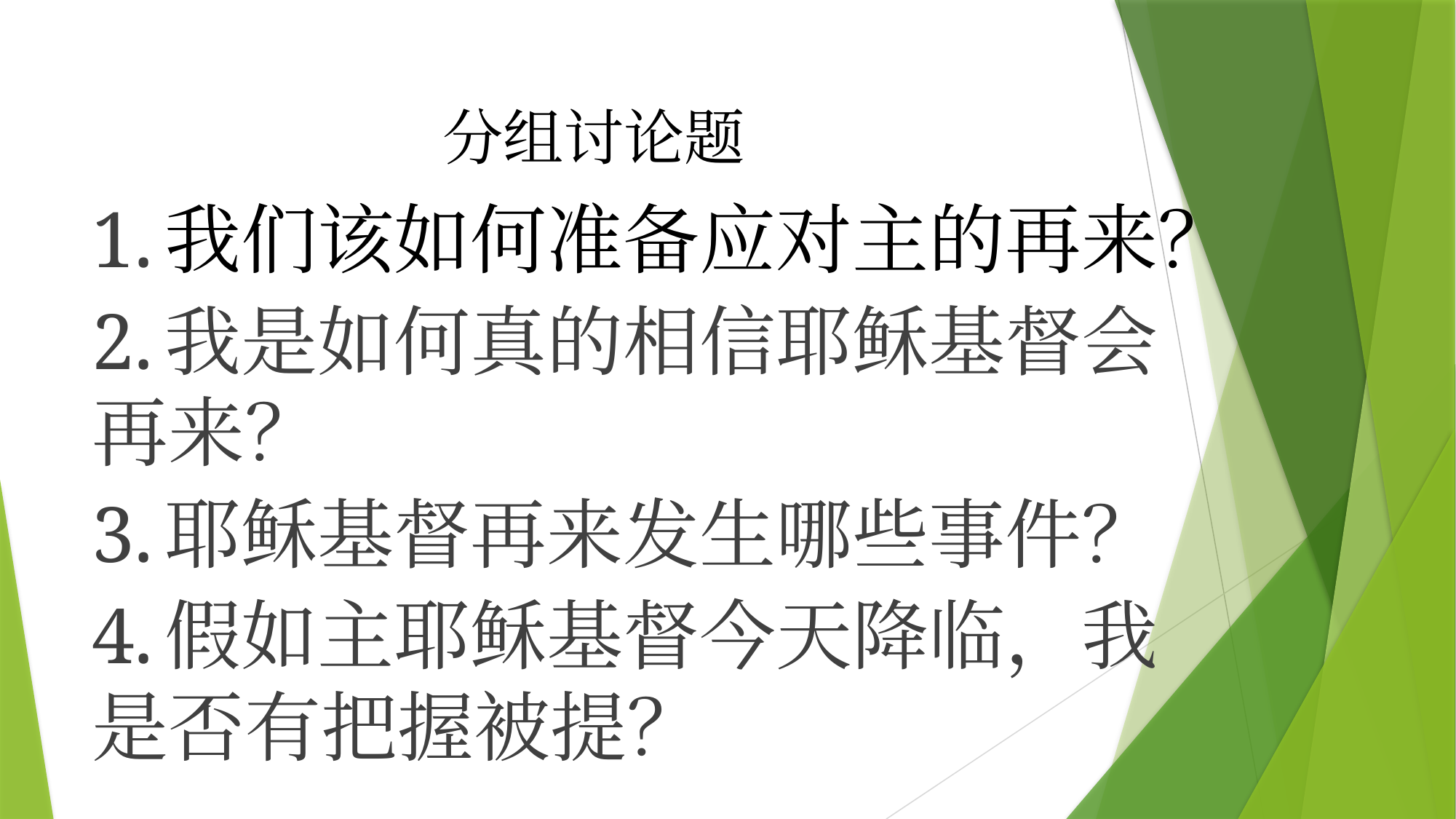

# 分组讨论题
1.我们该如何准备应对主的再来？
2.我是如何真的相信耶稣基督会再来？
3.耶稣基督再来发生哪些事件？
4.假如主耶稣基督今天降临，我是否有把握被提？